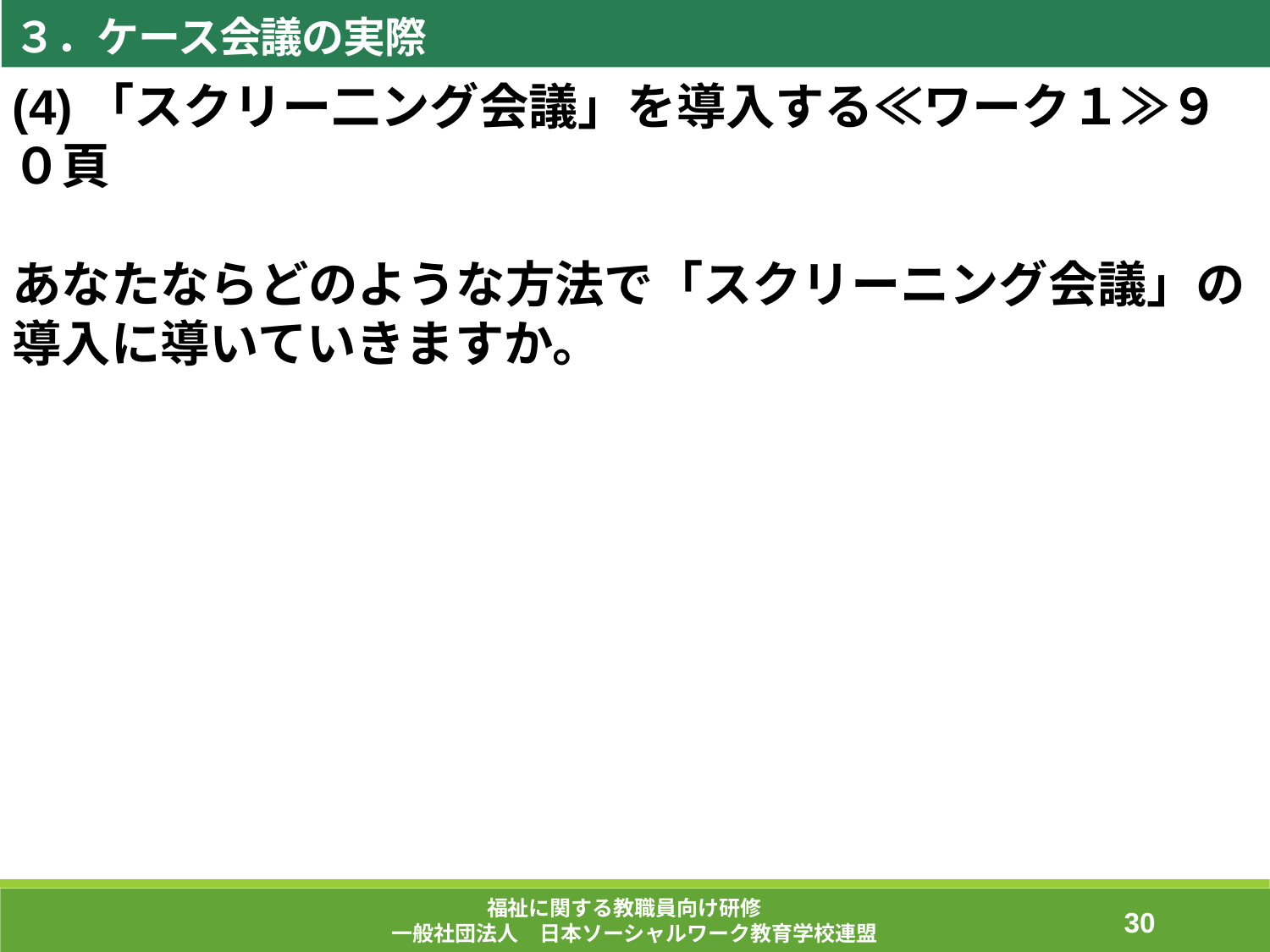

３．ケース会議の実際
(4)「スクリー二ング会議」を導入する≪ワーク１≫９０頁

あなたならどのような方法で「スクリーニング会議」の導入に導いていきますか。

福祉に関する教職員向け研修
一般社団法人　日本ソーシャルワーク教育学校連盟
30